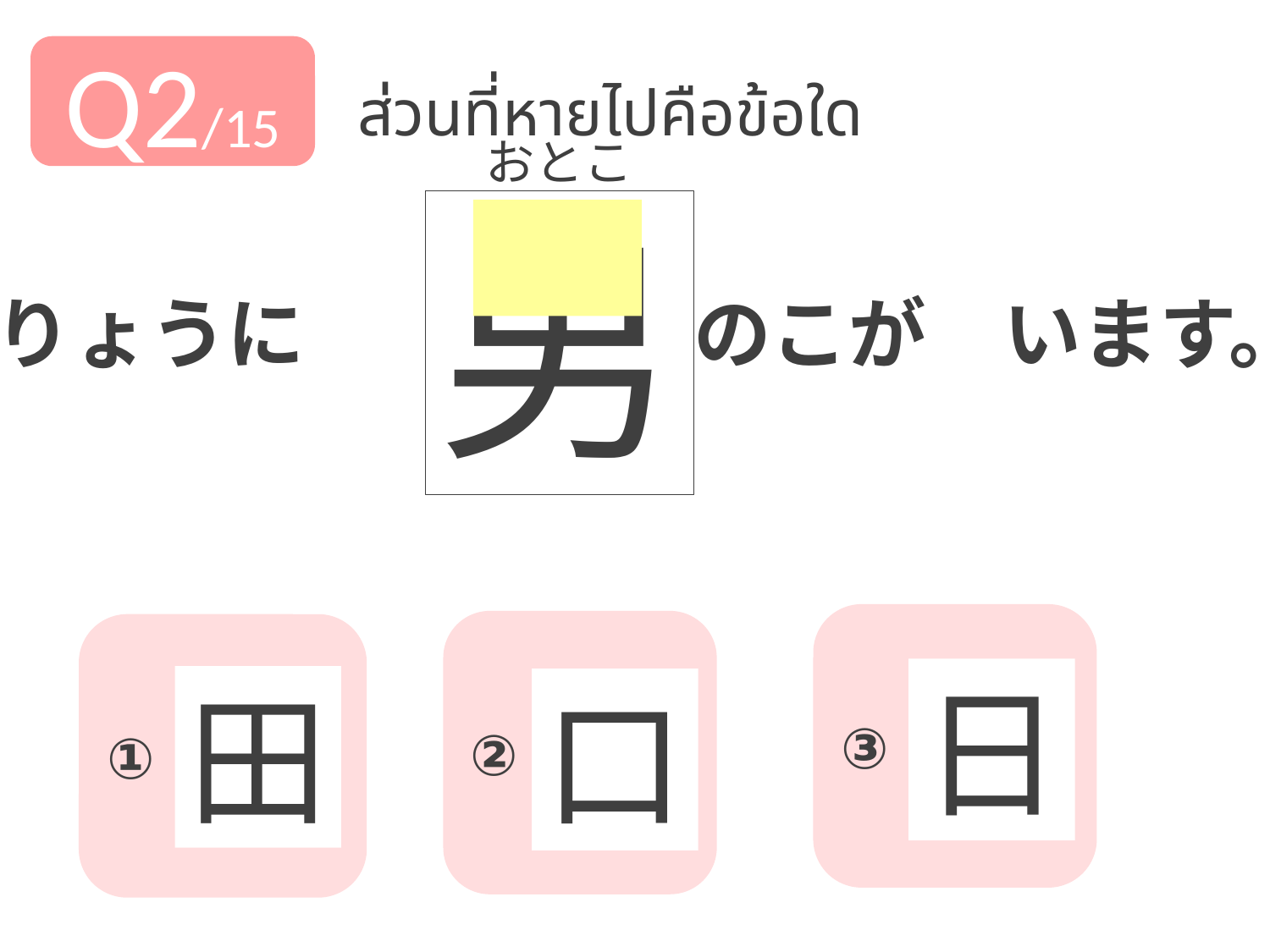

Q2/15
ส่วนที่หายไปคือข้อใด
おとこ
男

　りょうに　　　　　のこが　います。
③
②
①
日
田
口